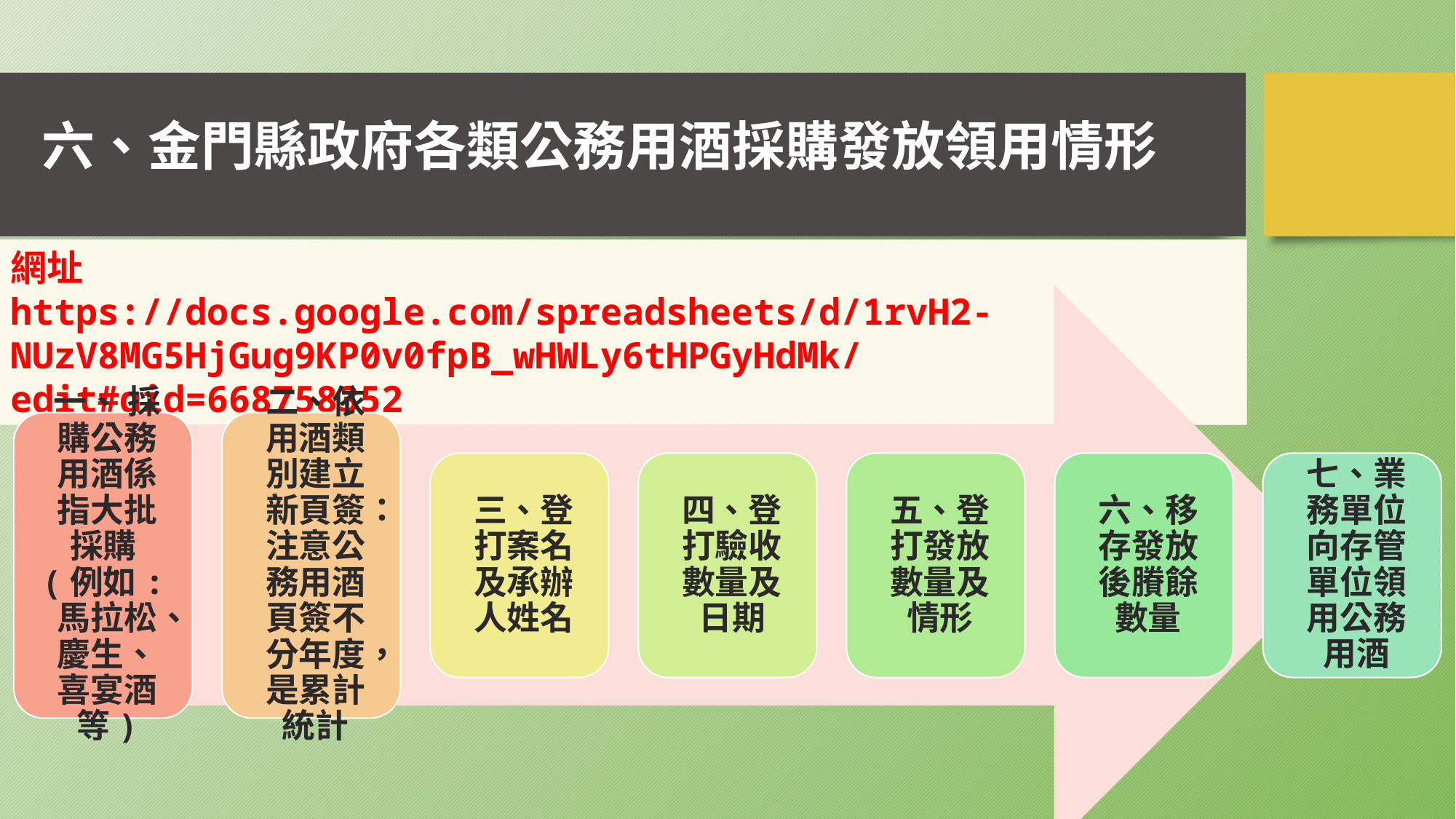

# 六、金門縣政府各類公務用酒採購發放領用情形
網址
https://docs.google.com/spreadsheets/d/1rvH2-NUzV8MG5HjGug9KP0v0fpB_wHWLy6tHPGyHdMk/edit#gid=668758352
一、 採購公務用酒係指大批採購(例如:馬拉松、慶生、喜宴酒等)
二、依用酒類別建立新頁簽：注意公務用酒頁簽不分年度，是累計統計
三、登打案名及承辦人姓名
四、登打驗收數量及日期
五、登打發放數量及情形
六、移存發放後賸餘數量
七、業務單位向存管單位領用公務用酒